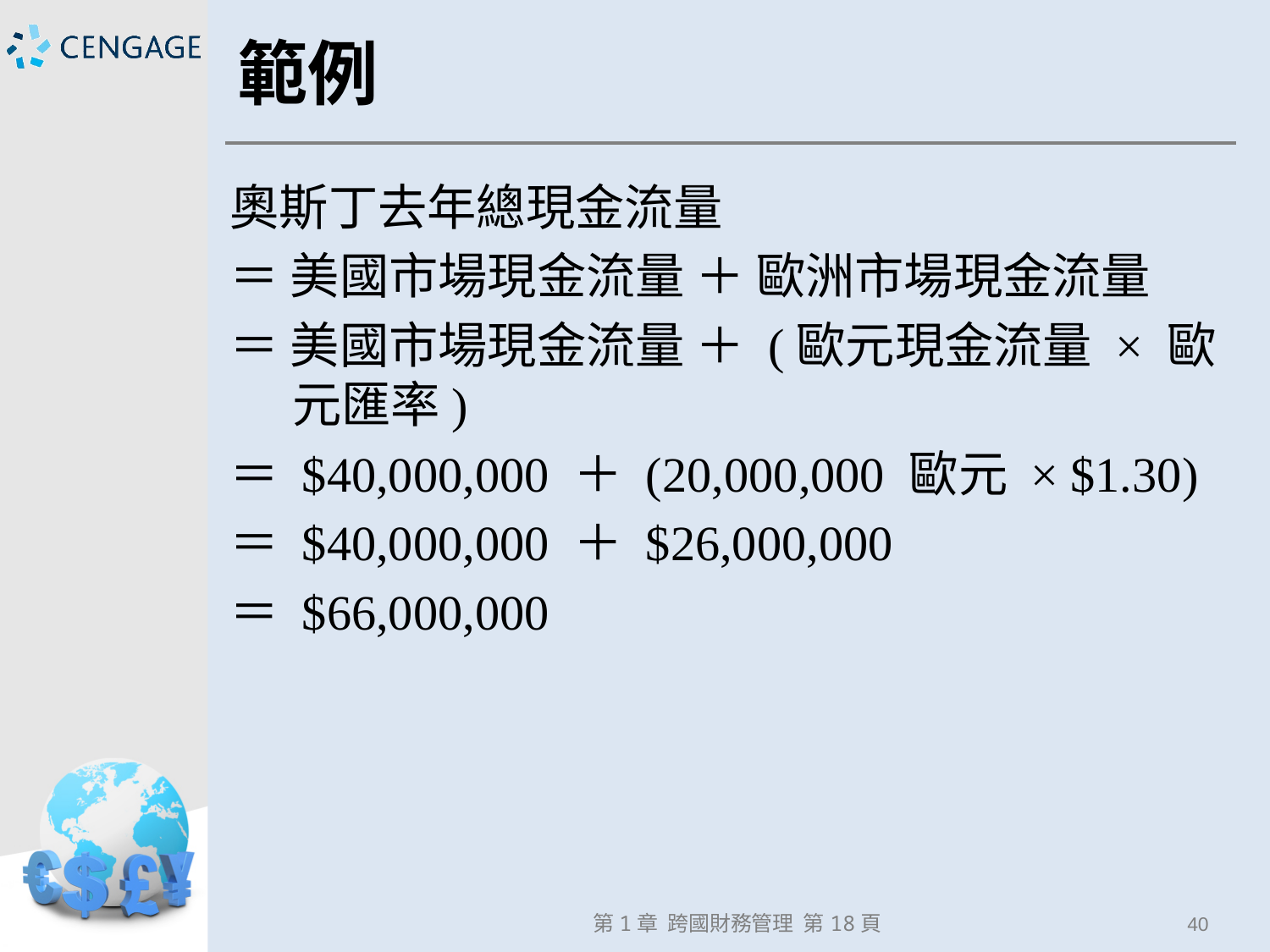

# 範例
奧斯丁去年總現金流量
＝ 美國市場現金流量 ＋ 歐洲市場現金流量
＝ 美國市場現金流量 ＋ (歐元現金流量 × 歐元匯率)
＝ $40,000,000 ＋ (20,000,000 歐元 × $1.30)
＝ $40,000,000 ＋ $26,000,000
＝ $66,000,000
第1章  跨國財務管理  第18頁
40